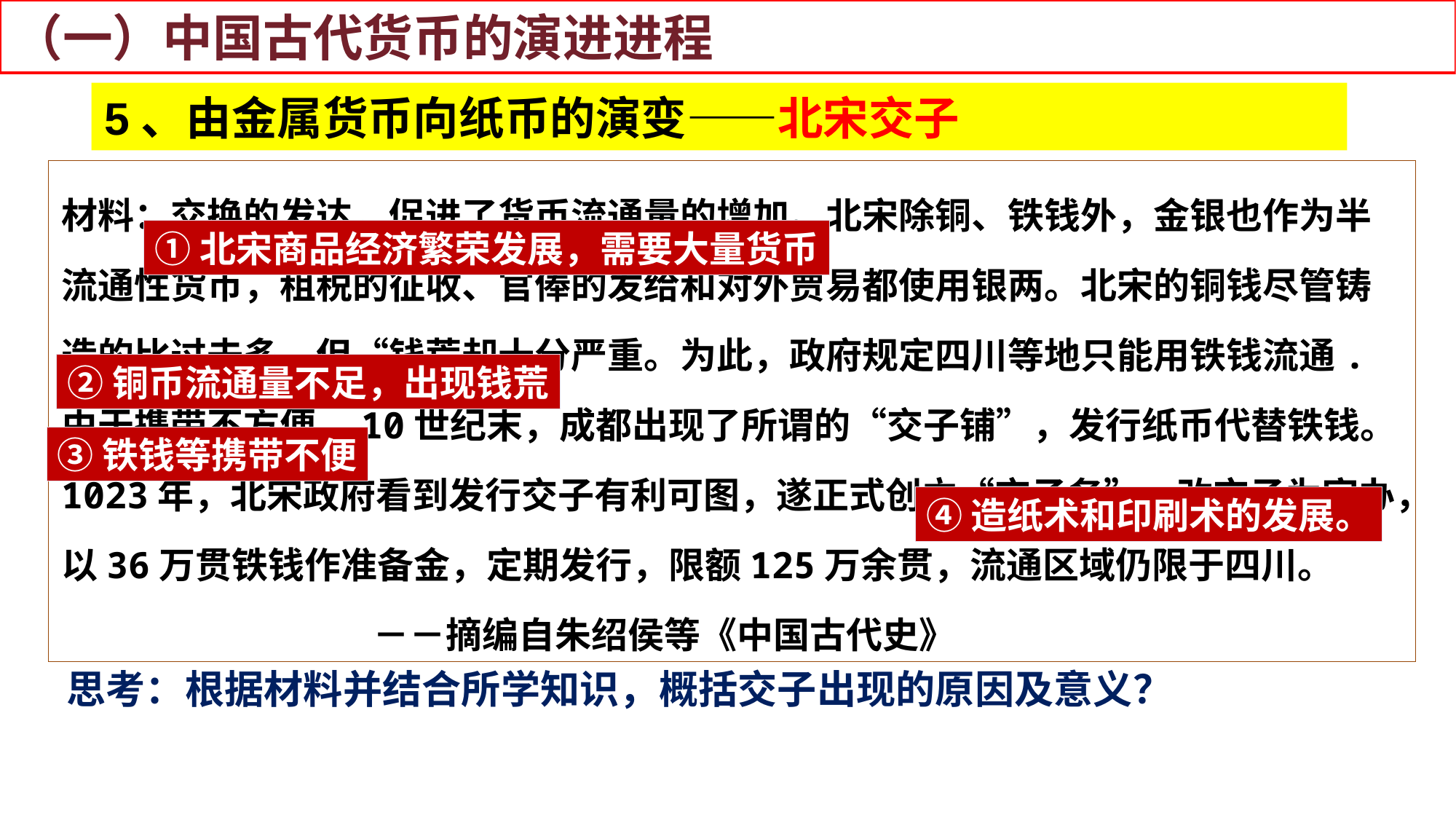

（一）中国古代货币的演进进程
5、由金属货币向纸币的演变——北宋交子
材料：交换的发达，促进了货币流通量的增加。北宋除铜、铁钱外，金银也作为半流通性货币，租税的征收、官俸的发给和对外贾易都使用银两。北宋的铜钱尽管铸造的比过去多，但“钱荒却十分严重。为此，政府规定四川等地只能用铁钱流通.由于携带不方便，10世纪末，成都出现了所谓的“交子铺”，发行纸币代替铁钱。1023年，北宋政府看到发行交子有利可图，遂正式创立“交子务”，改交子为官办，以36万贯铁钱作准备金，定期发行，限额125万余贯，流通区域仍限于四川。
                                     －－摘编自朱绍侯等《中国古代史》
①北宋商品经济繁荣发展，需要大量货币
②铜币流通量不足，出现钱荒
③铁钱等携带不便
④造纸术和印刷术的发展。
思考：根据材料并结合所学知识，概括交子出现的原因及意义？